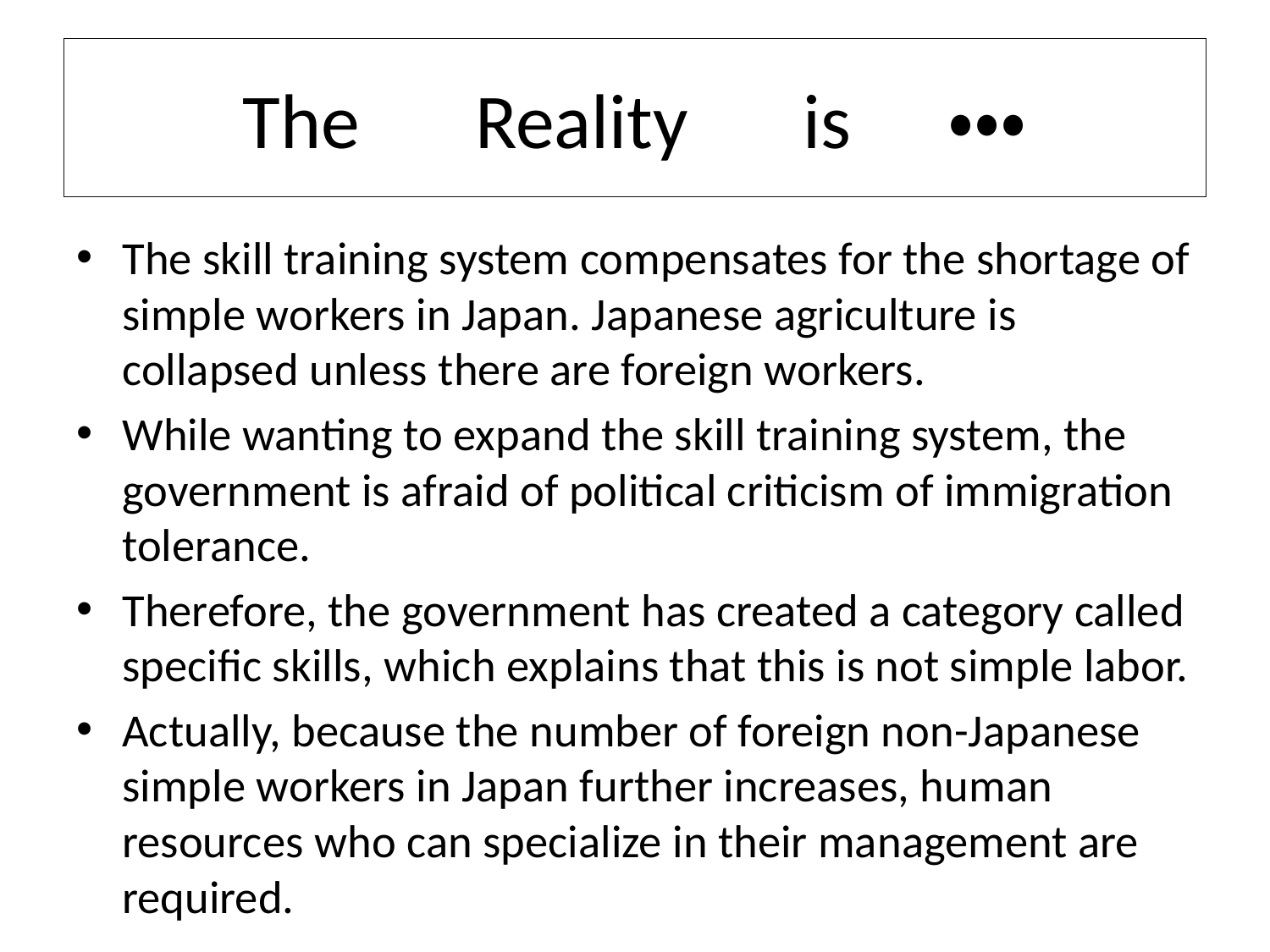

# The　Reality　is　・・・
The skill training system compensates for the shortage of simple workers in Japan. Japanese agriculture is collapsed unless there are foreign workers.
While wanting to expand the skill training system, the government is afraid of political criticism of immigration tolerance.
Therefore, the government has created a category called specific skills, which explains that this is not simple labor.
Actually, because the number of foreign non-Japanese simple workers in Japan further increases, human resources who can specialize in their management are required.